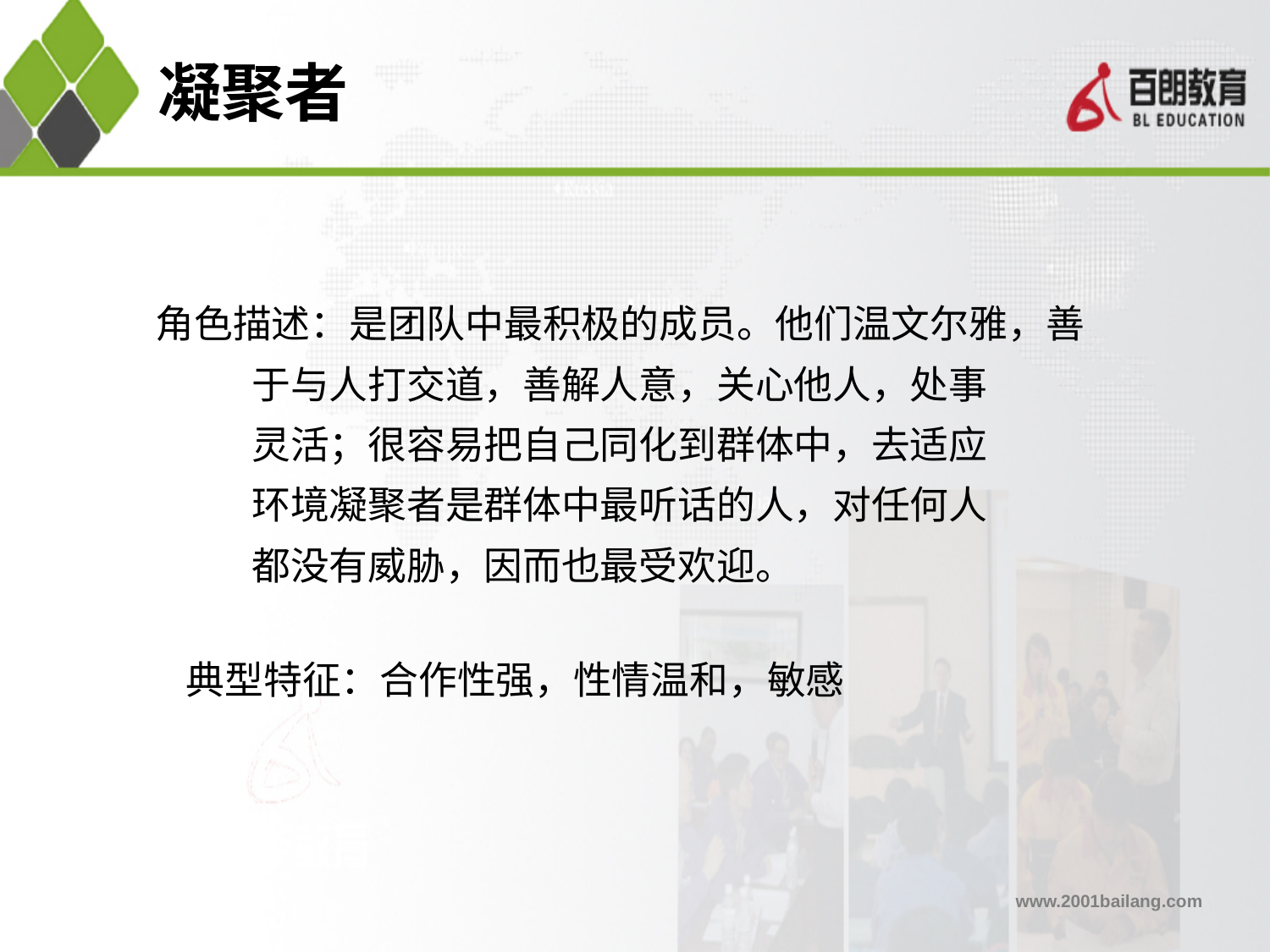

# 凝聚者
角色描述：是团队中最积极的成员。他们温文尔雅，善
          于与人打交道，善解人意，关心他人，处事
          灵活；很容易把自己同化到群体中，去适应
          环境凝聚者是群体中最听话的人，对任何人
          都没有威胁，因而也最受欢迎。
典型特征：合作性强，性情温和，敏感